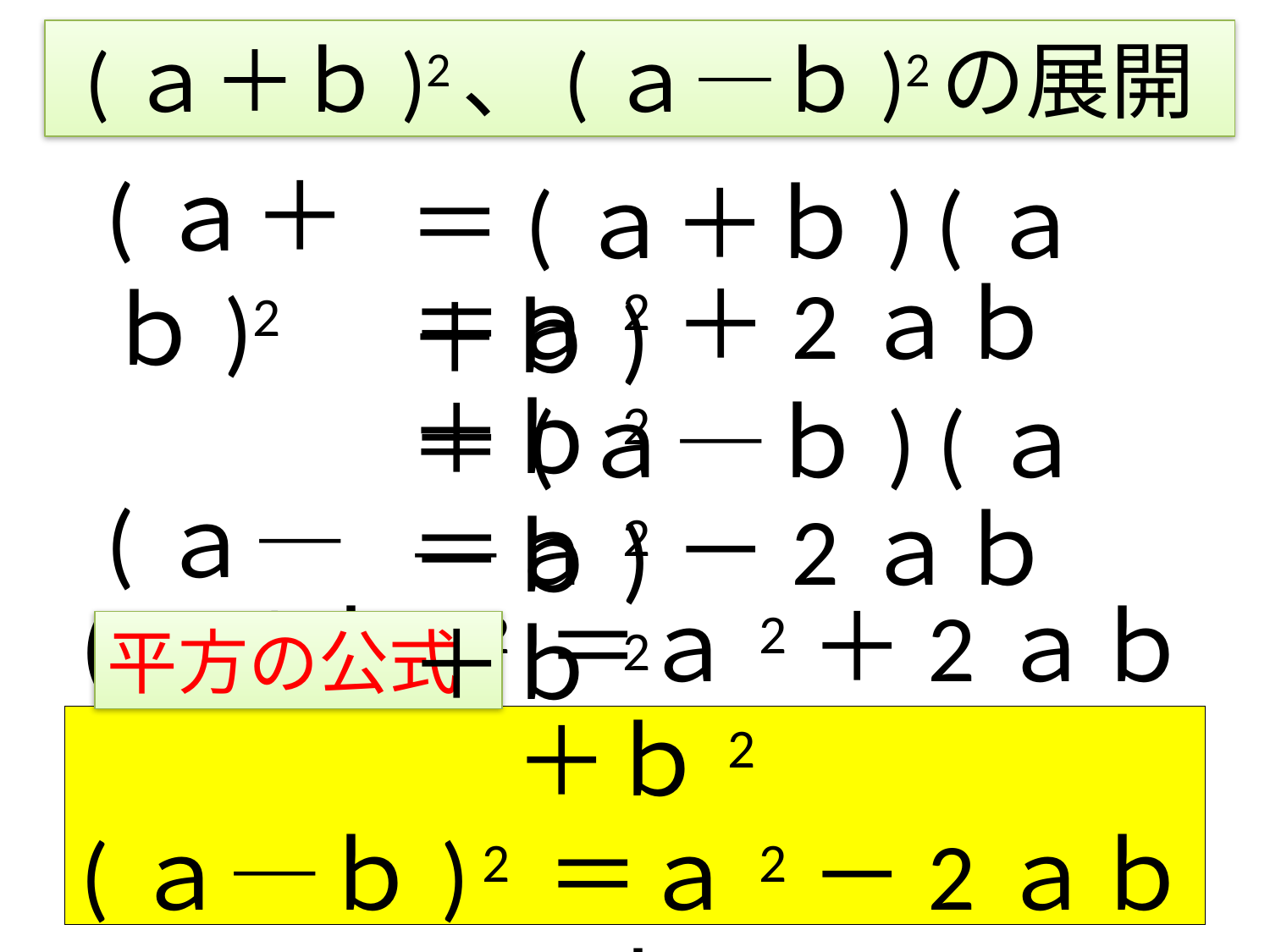

# (ａ＋ｂ)2、(ａ―ｂ)2の展開
(ａ＋ｂ)2

(ａ―ｂ)2
＝(ａ＋ｂ) (ａ＋ｂ)
＝ａ2＋2ａｂ＋ｂ2
＝(ａ―ｂ) (ａ―ｂ)
＝ａ2－2ａｂ＋ｂ2
平方の公式
(ａ＋ｂ) 2 ＝ａ2＋2ａｂ＋ｂ2
(ａ―ｂ) 2 ＝ａ2－2ａｂ＋ｂ2